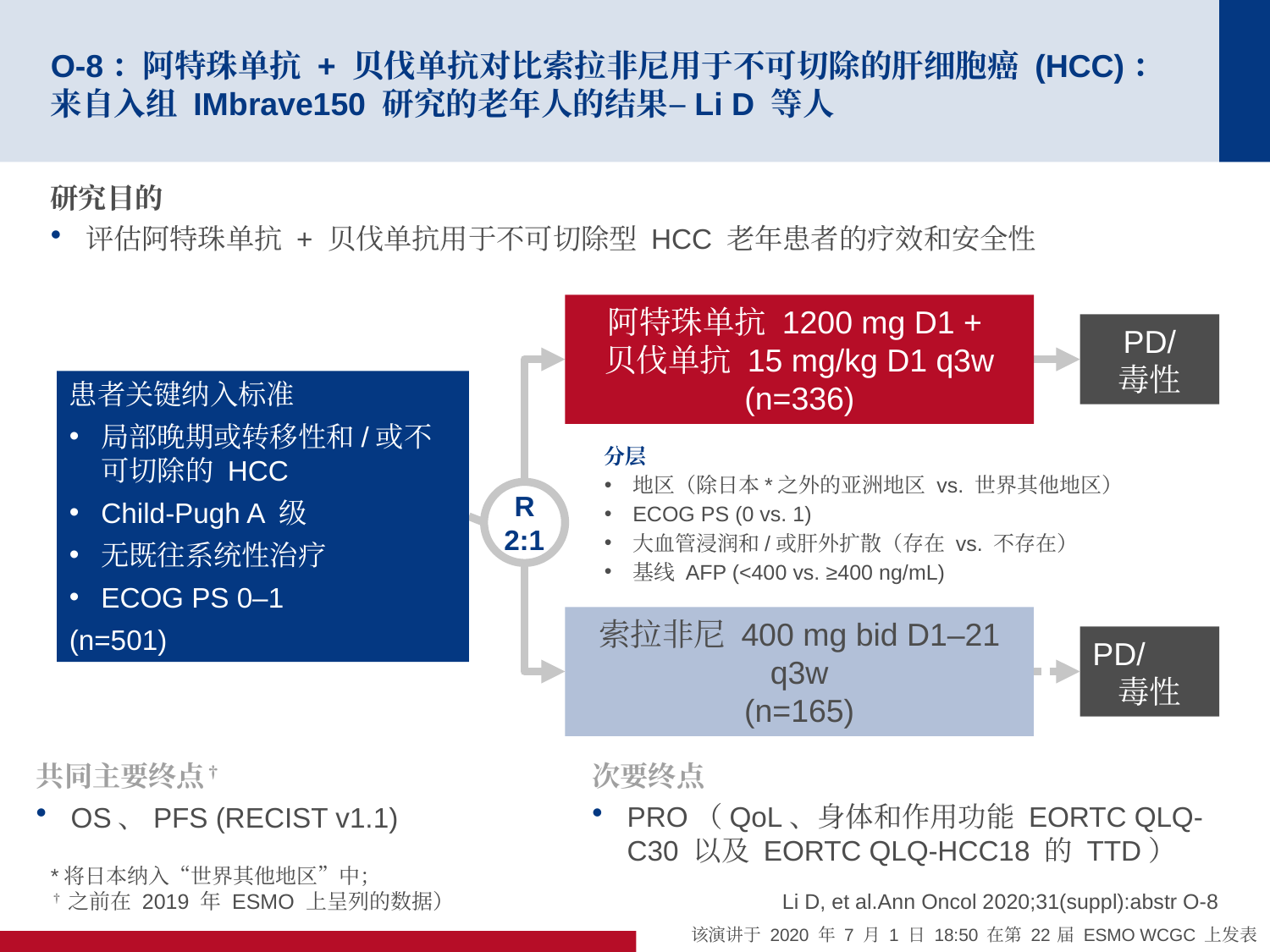

# O-8：阿特珠单抗 + 贝伐单抗对比索拉非尼用于不可切除的肝细胞癌 (HCC)：来自入组 IMbrave150 研究的老年人的结果–Li D 等人
研究目的
评估阿特珠单抗 + 贝伐单抗用于不可切除型 HCC 老年患者的疗效和安全性
阿特珠单抗 1200 mg D1 +
贝伐单抗 15 mg/kg D1 q3w
(n=336)
PD/
毒性
患者关键纳入标准
局部晚期或转移性和/或不可切除的 HCC
Child-Pugh A 级
无既往系统性治疗
ECOG PS 0–1
(n=501)
分层
地区（除日本*之外的亚洲地区 vs. 世界其他地区）
ECOG PS (0 vs. 1)
大血管浸润和/或肝外扩散（存在 vs. 不存在）
基线 AFP (<400 vs. ≥400 ng/mL)
R
2:1
索拉非尼 400 mg bid D1–21 q3w
(n=165)
PD/
毒性
共同主要终点†
OS、PFS (RECIST v1.1)

次要终点
PRO（QoL、身体和作用功能 EORTC QLQ-C30 以及 EORTC QLQ-HCC18 的 TTD）
*将日本纳入“世界其他地区”中；
†之前在 2019 年 ESMO 上呈列的数据）
Li D, et al.Ann Oncol 2020;31(suppl):abstr O-8
该演讲于 2020 年 7 月 1 日 18:50 在第 22 届 ESMO WCGC 上发表